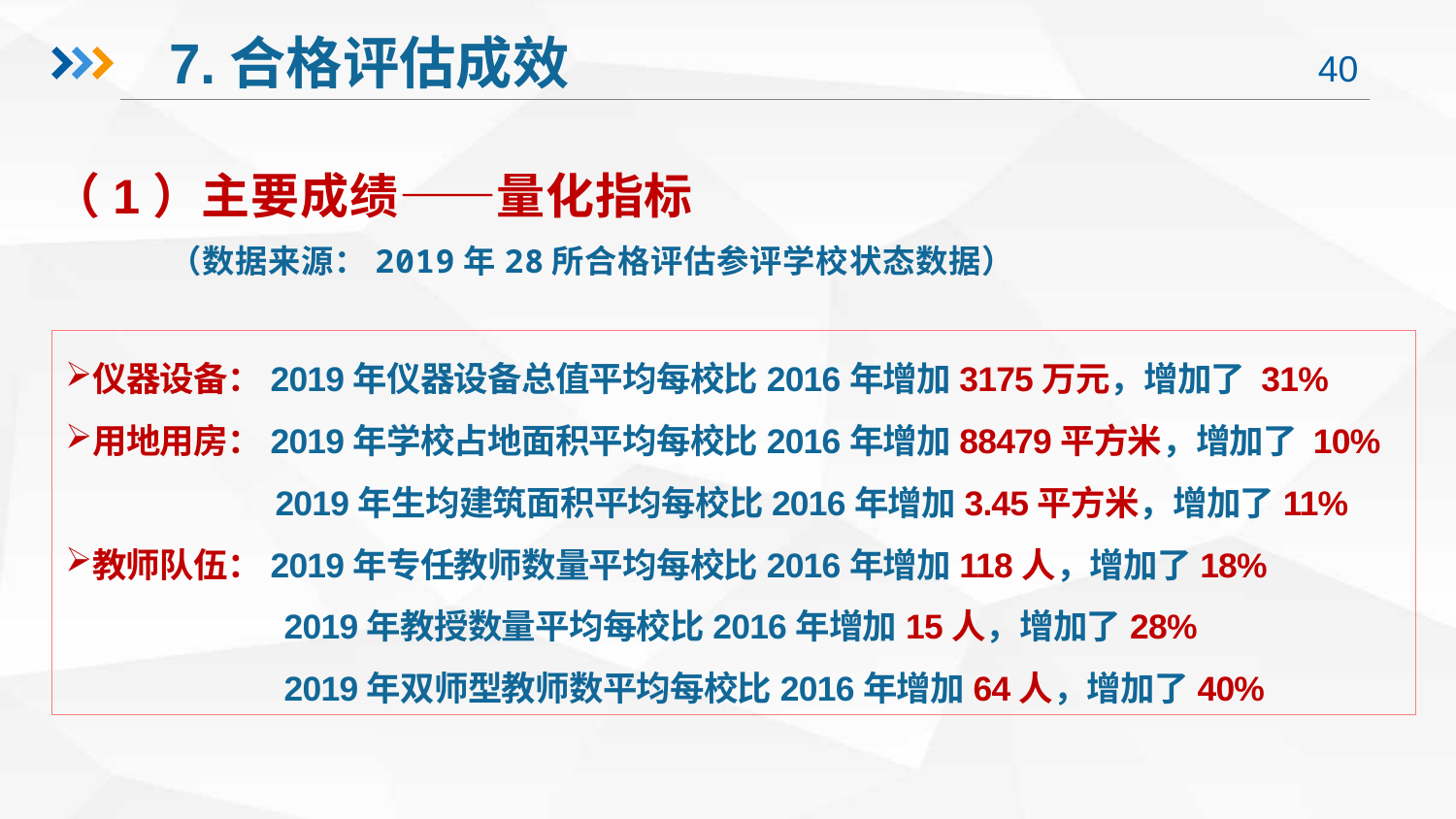

7.合格评估成效
（1）主要成绩——量化指标
 （数据来源：2019年28所合格评估参评学校状态数据）
仪器设备：2019年仪器设备总值平均每校比2016年增加3175万元，增加了 31%
用地用房：2019年学校占地面积平均每校比2016年增加88479平方米，增加了 10%
                        2019年生均建筑面积平均每校比2016年增加3.45平方米，增加了11%
教师队伍：2019年专任教师数量平均每校比2016年增加118人，增加了18%
                         2019年教授数量平均每校比2016年增加15人，增加了28%
                         2019年双师型教师数平均每校比2016年增加64人，增加了40%